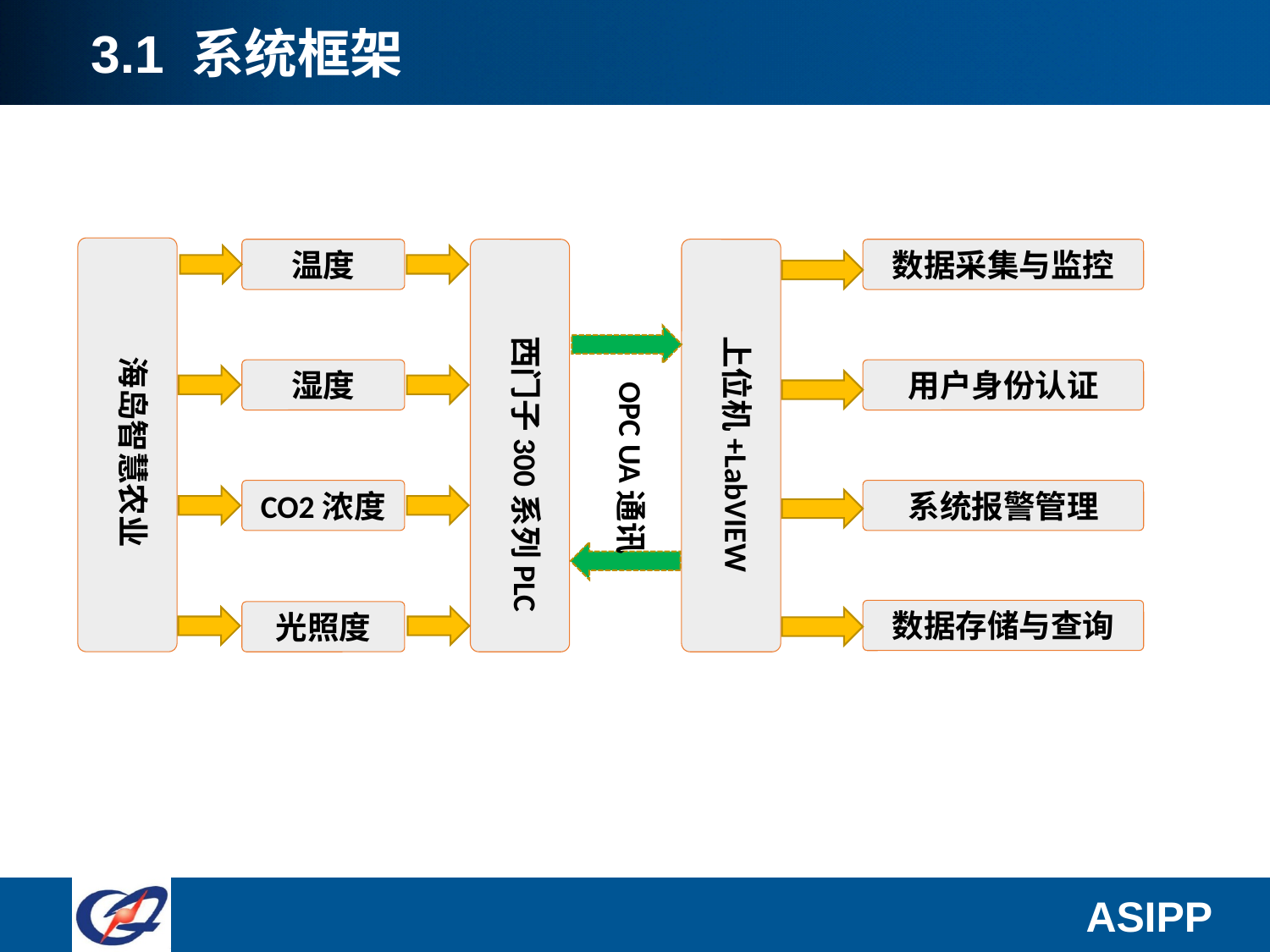

# 3.1 系统框架

温度

数据采集与监控

西门子300系列PLC
上位机+LabVIEW

海岛智慧农业
湿度
用户身份认证

OPC UA通讯

CO2浓度
系统报警管理

数据存储与查询
光照度